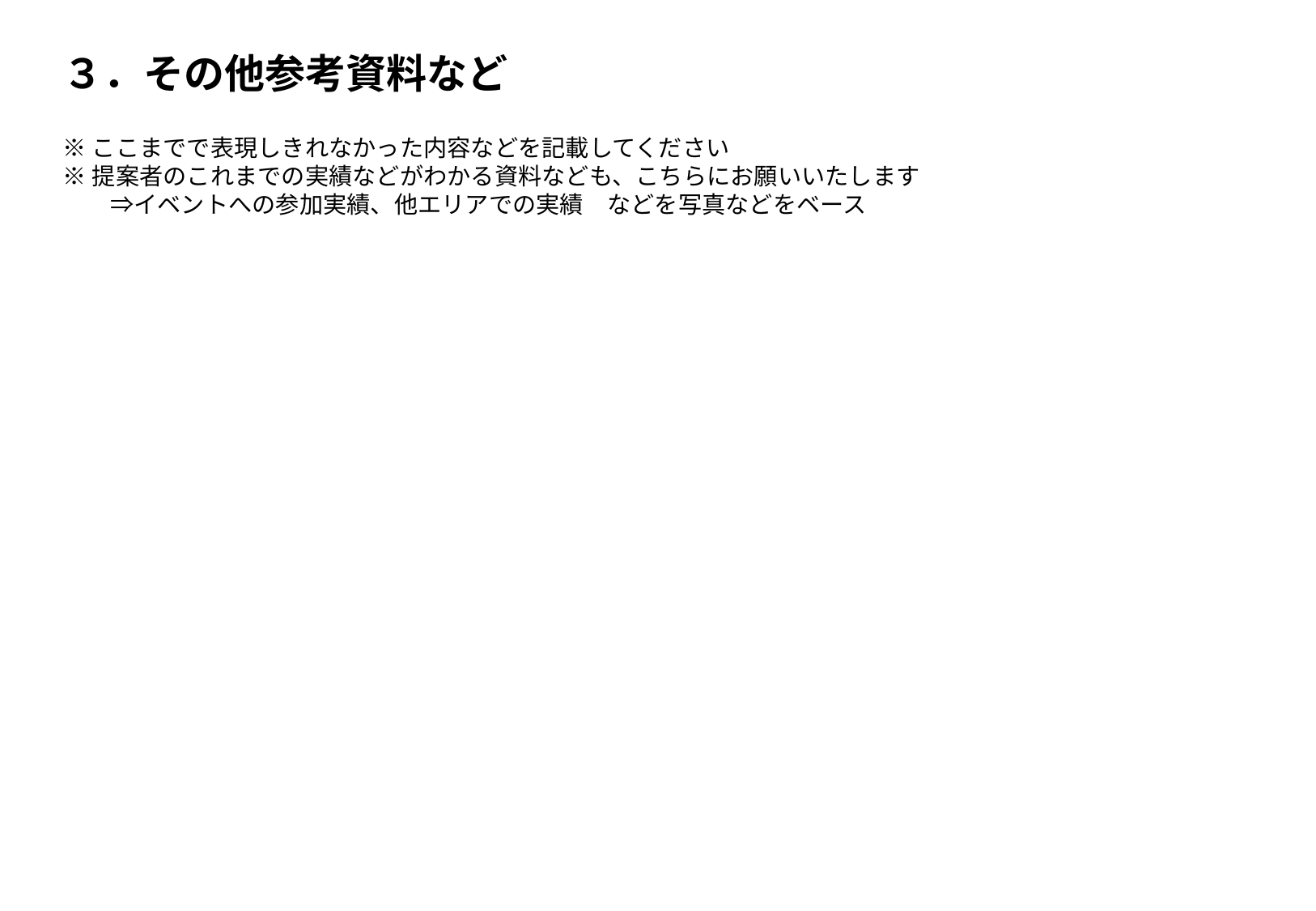

３．その他参考資料など

※ここまでで表現しきれなかった内容などを記載してください
※提案者のこれまでの実績などがわかる資料なども、こちらにお願いいたします
　　⇒イベントへの参加実績、他エリアでの実績　などを写真などをベース